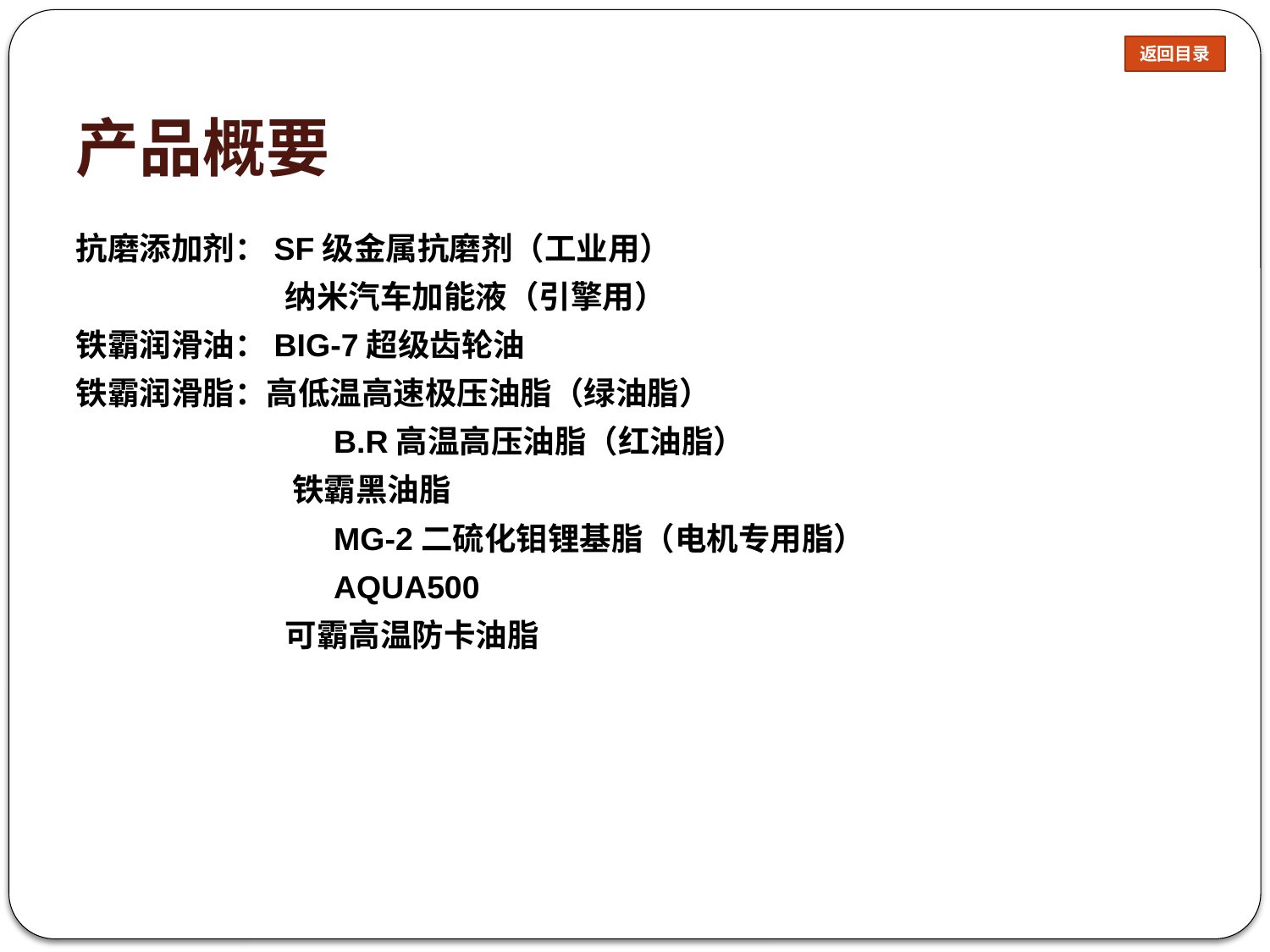

返回目录
# 产品概要
抗磨添加剂：SF级金属抗磨剂（工业用）
                            纳米汽车加能液（引擎用）
铁霸润滑油：BIG-7超级齿轮油
铁霸润滑脂：高低温高速极压油脂（绿油脂）
                             B.R高温高压油脂（红油脂）
                             铁霸黑油脂
                             MG-2二硫化钼锂基脂（电机专用脂）
                             AQUA500
                            可霸高温防卡油脂